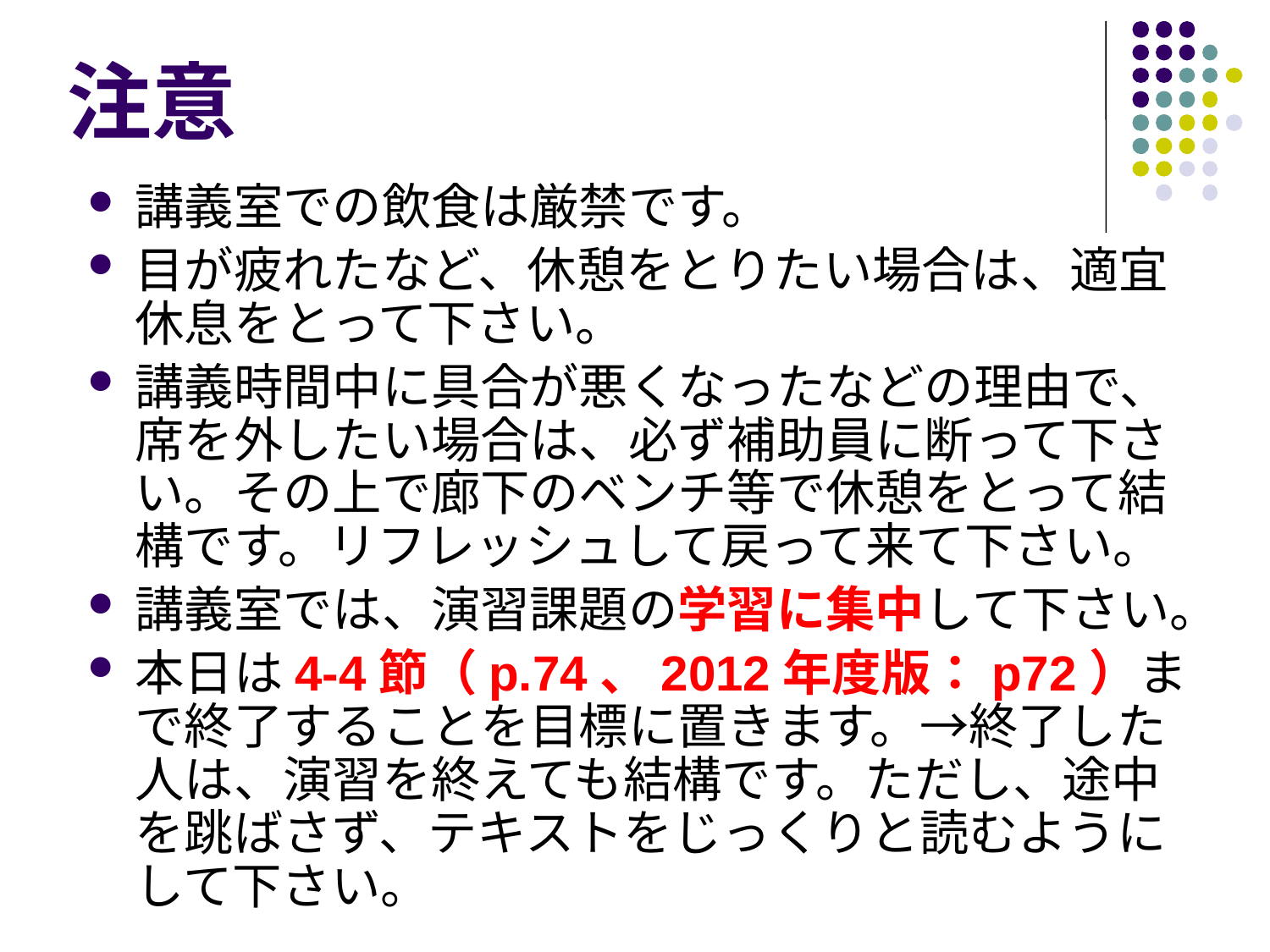

# 注意
講義室での飲食は厳禁です。
目が疲れたなど、休憩をとりたい場合は、適宜休息をとって下さい。
講義時間中に具合が悪くなったなどの理由で、席を外したい場合は、必ず補助員に断って下さい。その上で廊下のベンチ等で休憩をとって結構です。リフレッシュして戻って来て下さい。
講義室では、演習課題の学習に集中して下さい。
本日は4-4節（p.74、2012年度版：p72）まで終了することを目標に置きます。→終了した人は、演習を終えても結構です。ただし、途中を跳ばさず、テキストをじっくりと読むようにして下さい。